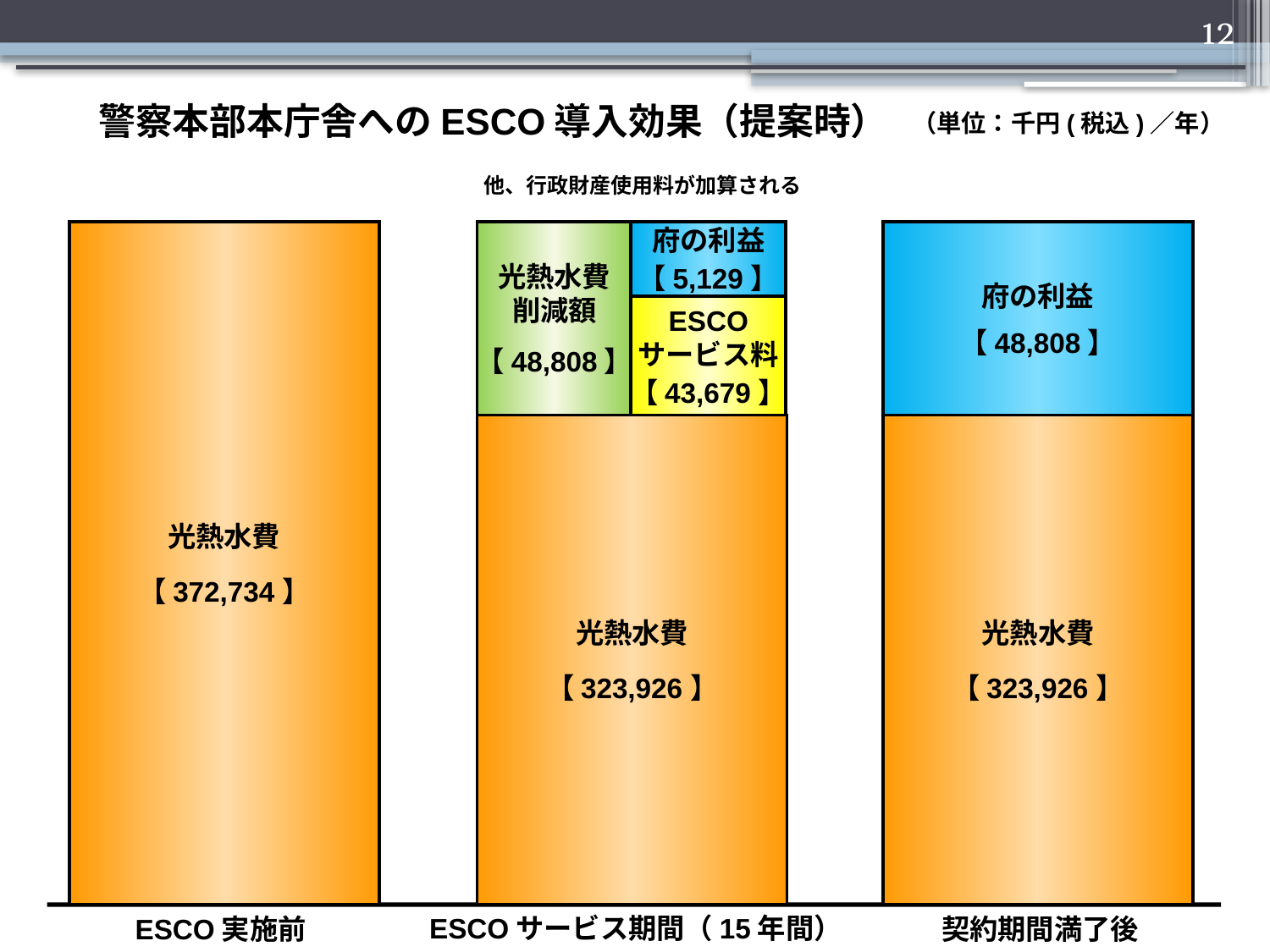

12
12
　　警察本部本庁舎へのESCO導入効果（提案時）
（単位：千円(税込)／年）
他、行政財産使用料が加算される
光熱水費

【 372,734 】
光熱水費
削減額

【 48,808】
府の利益

【 5,129 】
府の利益

【 48,808 】
ESCO
サービス料

【 43,679 】
光熱水費

【 323,926 】
光熱水費

【 323,926 】
ESCO実施前
ESCOサービス期間（15年間）
契約期間満了後